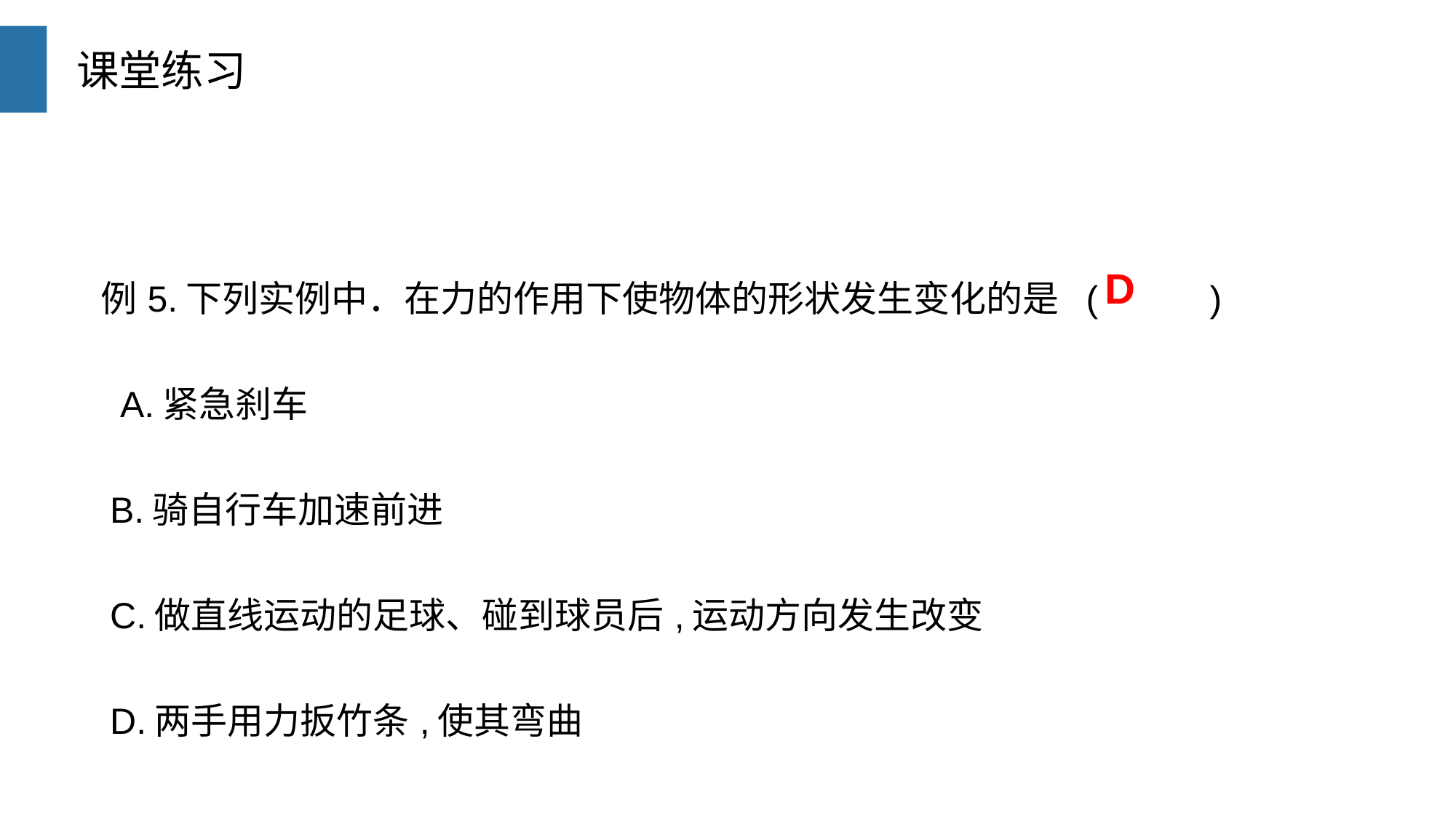

课堂练习
D
| 例5.下列实例中．在力的作用下使物体的形状发生变化的是 ( ) A.紧急刹车 B.骑自行车加速前进 C.做直线运动的足球、碰到球员后,运动方向发生改变 D.两手用力扳竹条,使其弯曲 |
| --- |